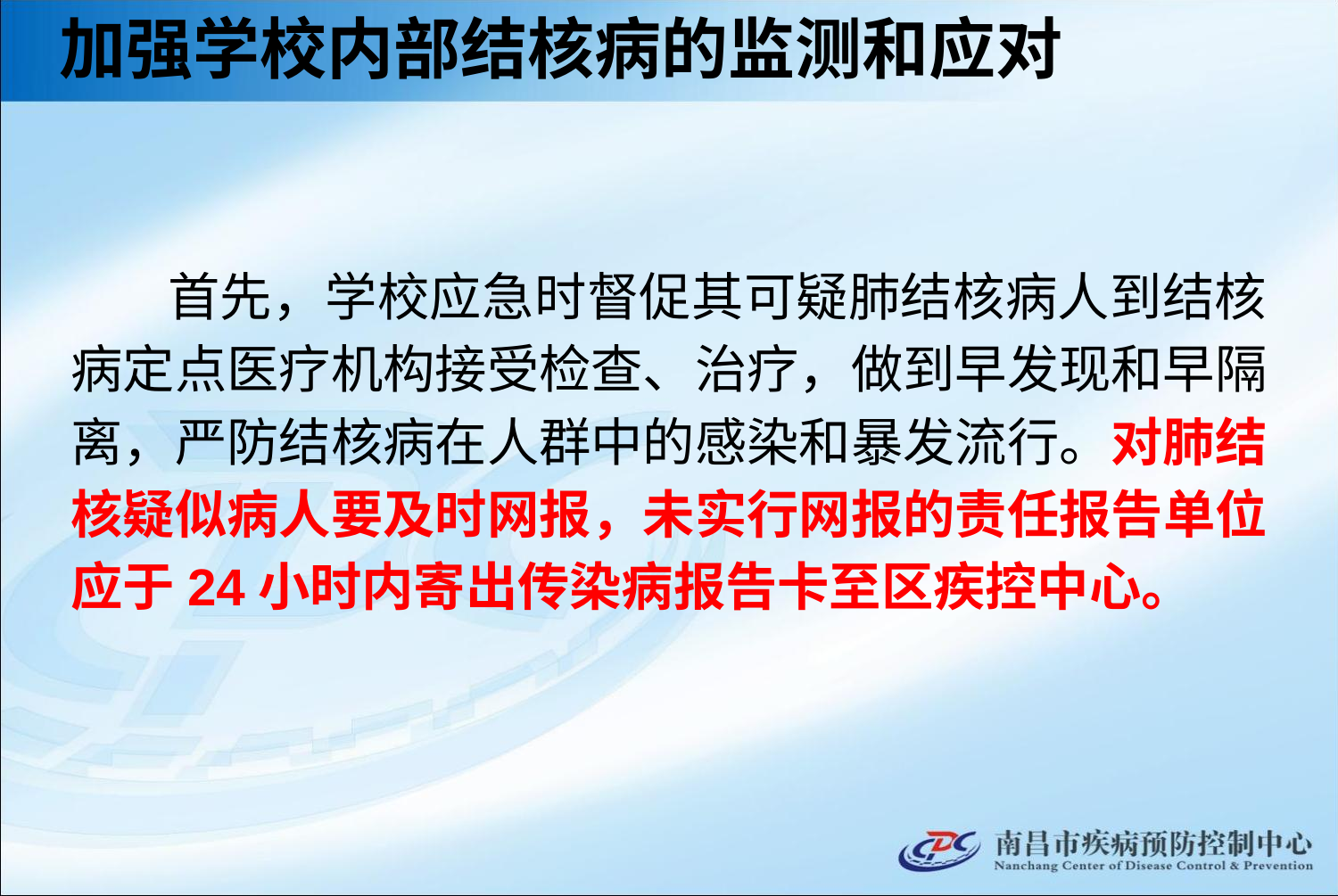

#

加强学校内部结核病的监测和应对

       首先，学校应急时督促其可疑肺结核病人到结核病定点医疗机构接受检查、治疗，做到早发现和早隔离，严防结核病在人群中的感染和暴发流行。对肺结核疑似病人要及时网报，未实行网报的责任报告单位应于24小时内寄出传染病报告卡至区疾控中心。